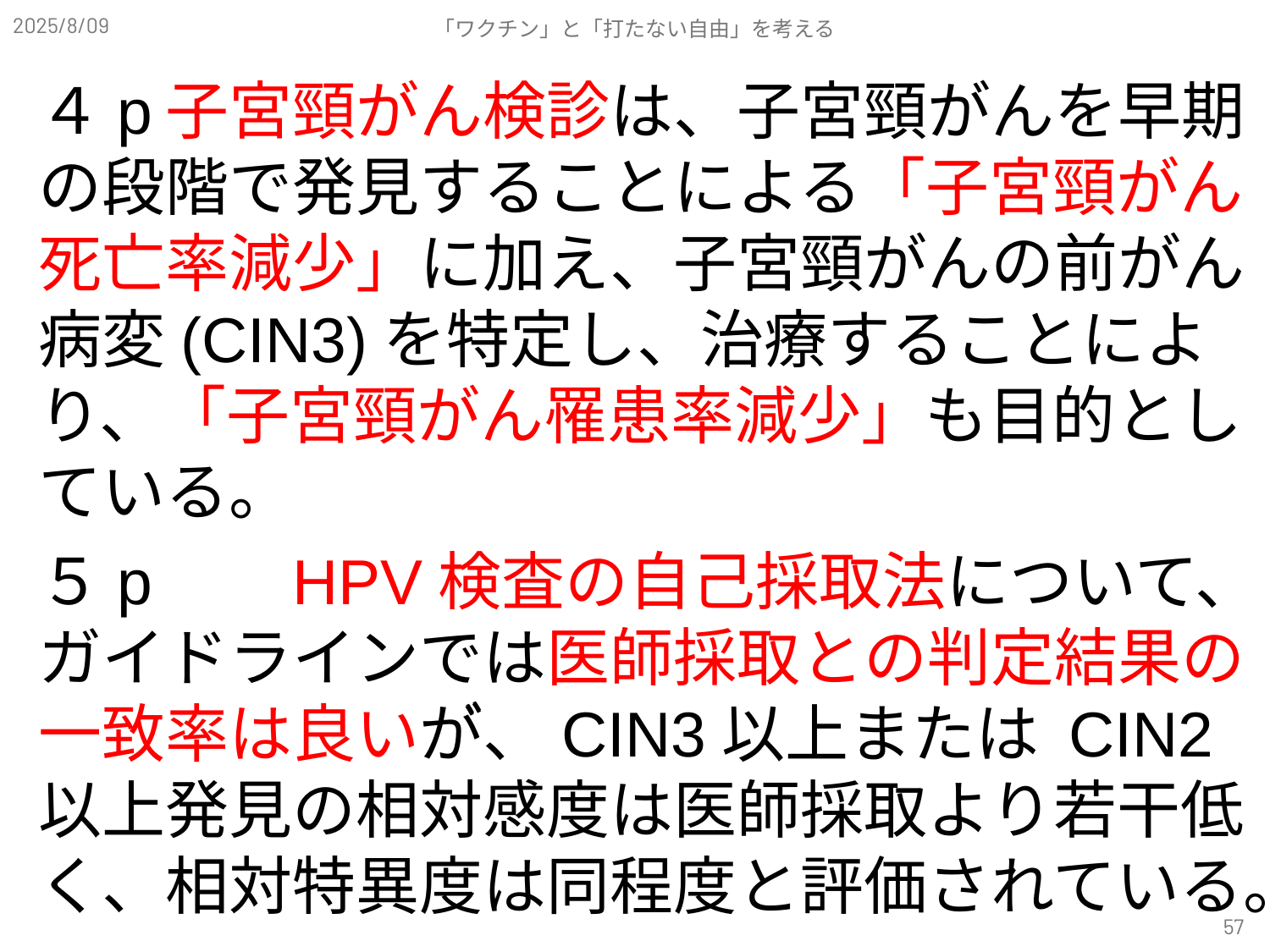

2025/8/09
「ワクチン」と「打たない自由」を考える
４p	子宮頸がん検診は、子宮頸がんを早期の段階で発見することによる「子宮頸がん死亡率減少」に加え、子宮頸がんの前がん病変(CIN3)を特定し、治療することにより、「子宮頸がん罹患率減少」も目的としている。
５p 	HPV検査の自己採取法について、ガイドラインでは医師採取との判定結果の一致率は良いが゙、CIN3以上または CIN2以上発見の相対感度は医師採取より若干低く、相対特異度は同程度と評価されている。
57